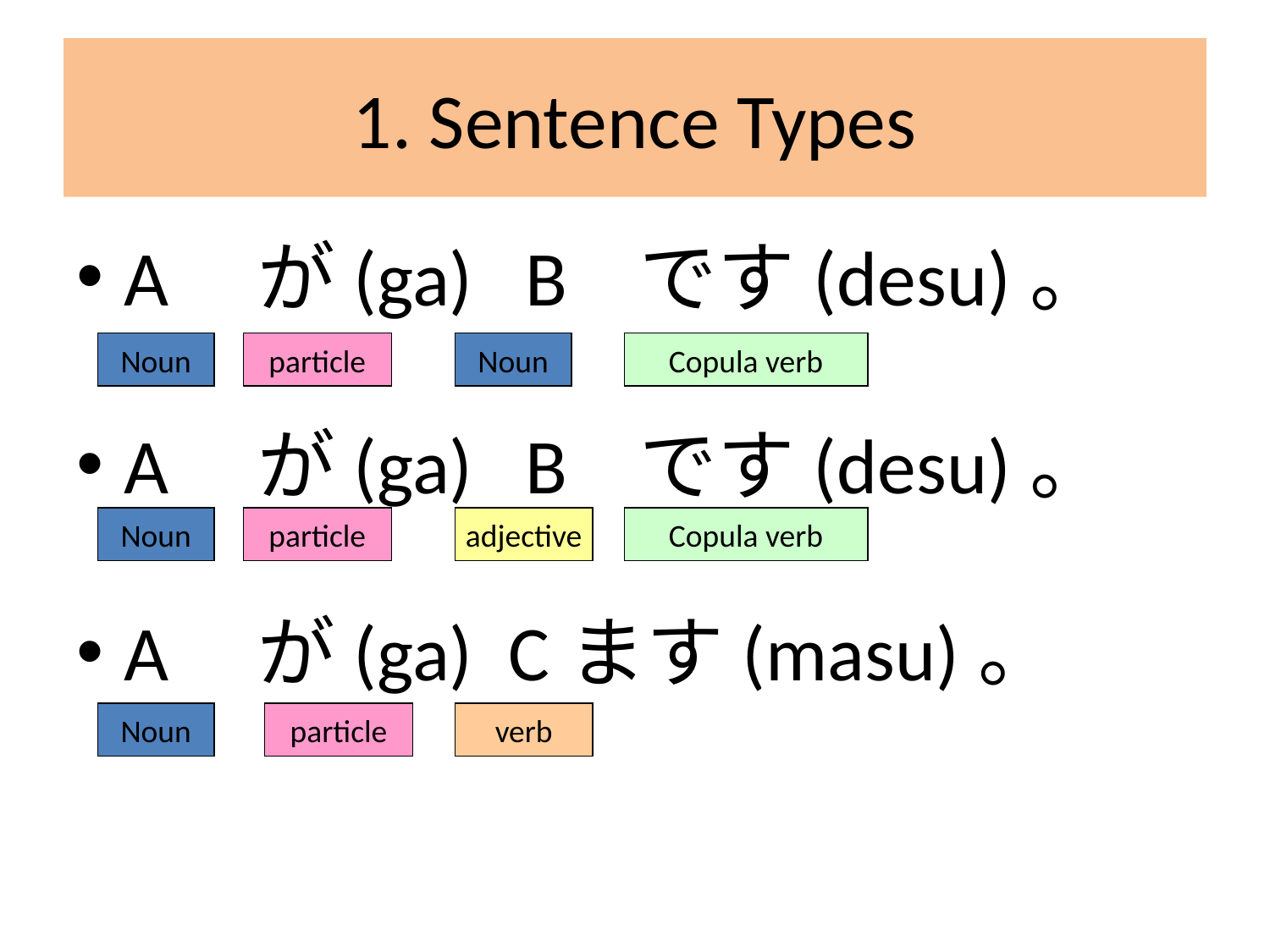

# 1. Sentence Types
A    が(ga)   B   です(desu)。

A    が(ga)   B   です(desu)。

A    が(ga)  Cます(masu)。

Noun
particle
Noun
Copula verb
Noun
particle
adjective
Copula verb
Noun
particle
verb